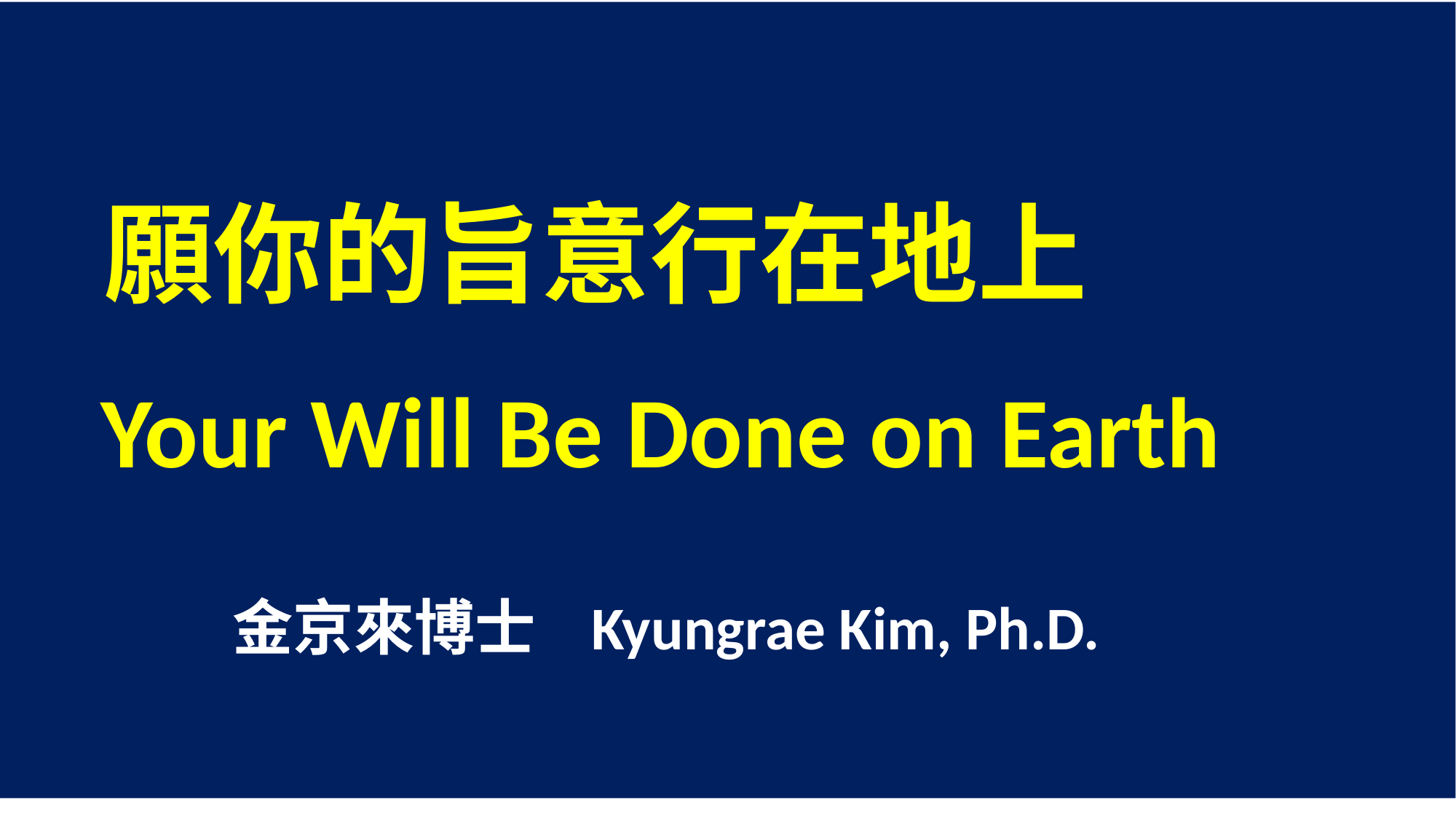

願你的旨意行在地上

    Your Will Be Done on Earth

               金京來博士   Kyungrae Kim, Ph.D.